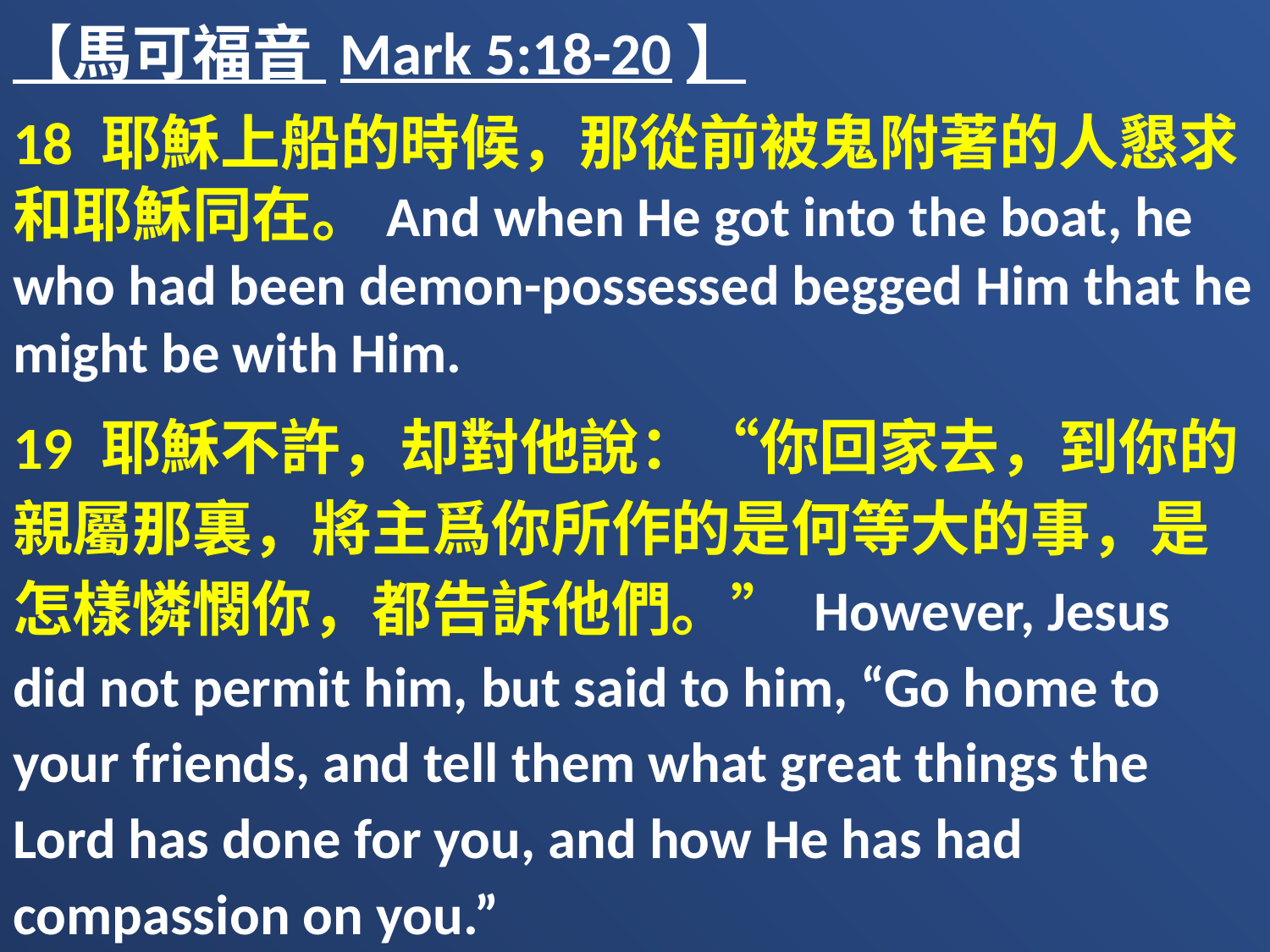

【馬可福音 Mark 5:18-20】
18 耶穌上船的時候，那從前被鬼附著的人懇求和耶穌同在。And when He got into the boat, he who had been demon-possessed begged Him that he might be with Him.
19 耶穌不許，却對他說：“你回家去，到你的親屬那裏，將主爲你所作的是何等大的事，是怎樣憐憫你，都告訴他們。” However, Jesus did not permit him, but said to him, “Go home to your friends, and tell them what great things the Lord has done for you, and how He has had compassion on you.”